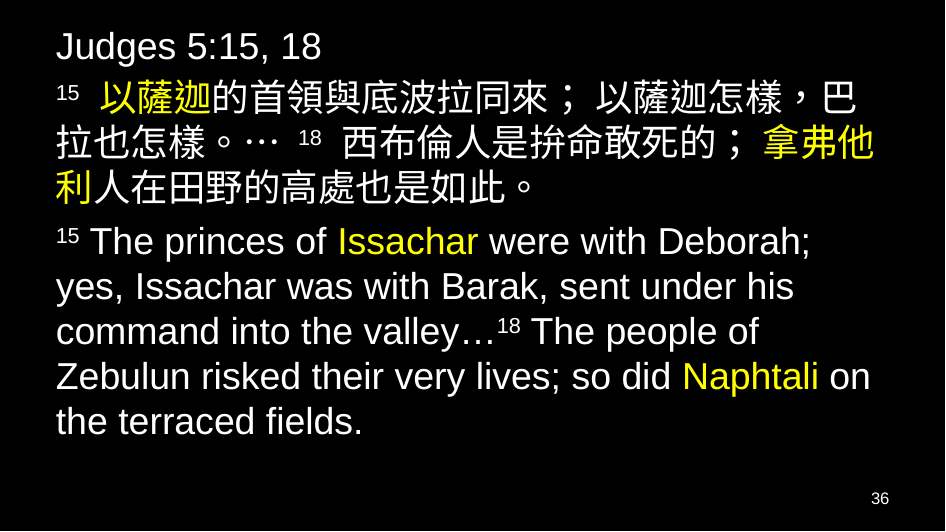

Judges 5:15, 18
15 以薩迦的首領與底波拉同來； 以薩迦怎樣，巴拉也怎樣。… 18 西布倫人是拚命敢死的； 拿弗他利人在田野的高處也是如此。
15 The princes of Issachar were with Deborah; yes, Issachar was with Barak, sent under his command into the valley…18 The people of Zebulun risked their very lives; so did Naphtali on the terraced fields.

36